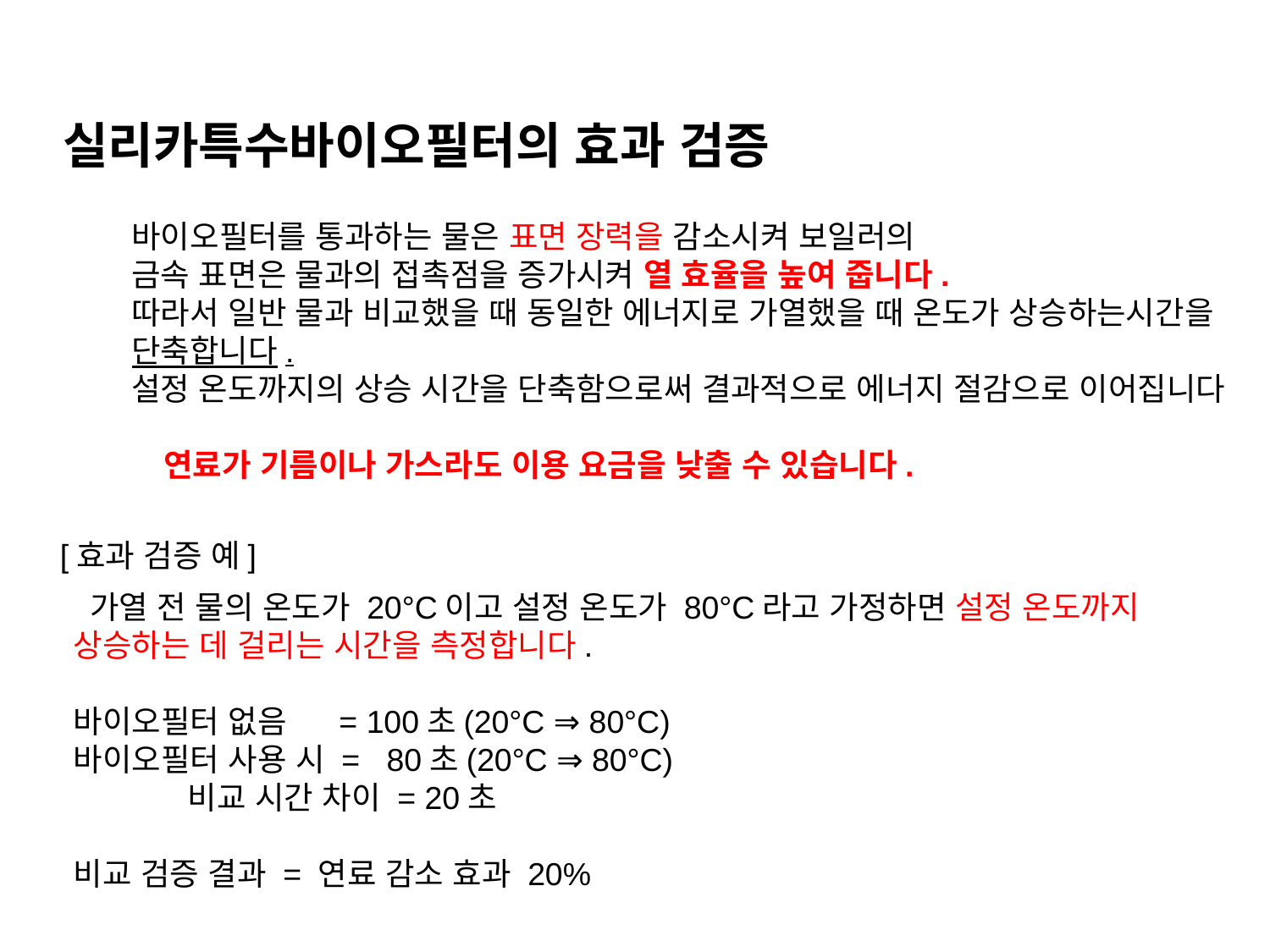

실리카특수바이오필터의 효과 검증
바이오필터를 통과하는 물은 표면 장력을 감소시켜 보일러의
금속 표면은 물과의 접촉점을 증가시켜 열 효율을 높여 줍니다.
따라서 일반 물과 비교했을 때 동일한 에너지로 가열했을 때 온도가 상승하는시간을
단축합니다.
설정 온도까지의 상승 시간을 단축함으로써 결과적으로 에너지 절감으로 이어집니다

　연료가 기름이나 가스라도 이용 요금을 낮출 수 있습니다.
[효과 검증 예]
 가열 전 물의 온도가 20°C이고 설정 온도가 80°C라고 가정하면 설정 온도까지 상승하는 데 걸리는 시간을 측정합니다.

바이오필터 없음     = 100초(20°C ⇒ 80°C)
바이오필터 사용 시 =   80초(20°C ⇒ 80°C)
            비교 시간 차이 = 20초

비교 검증 결과 = 연료 감소 효과 20%